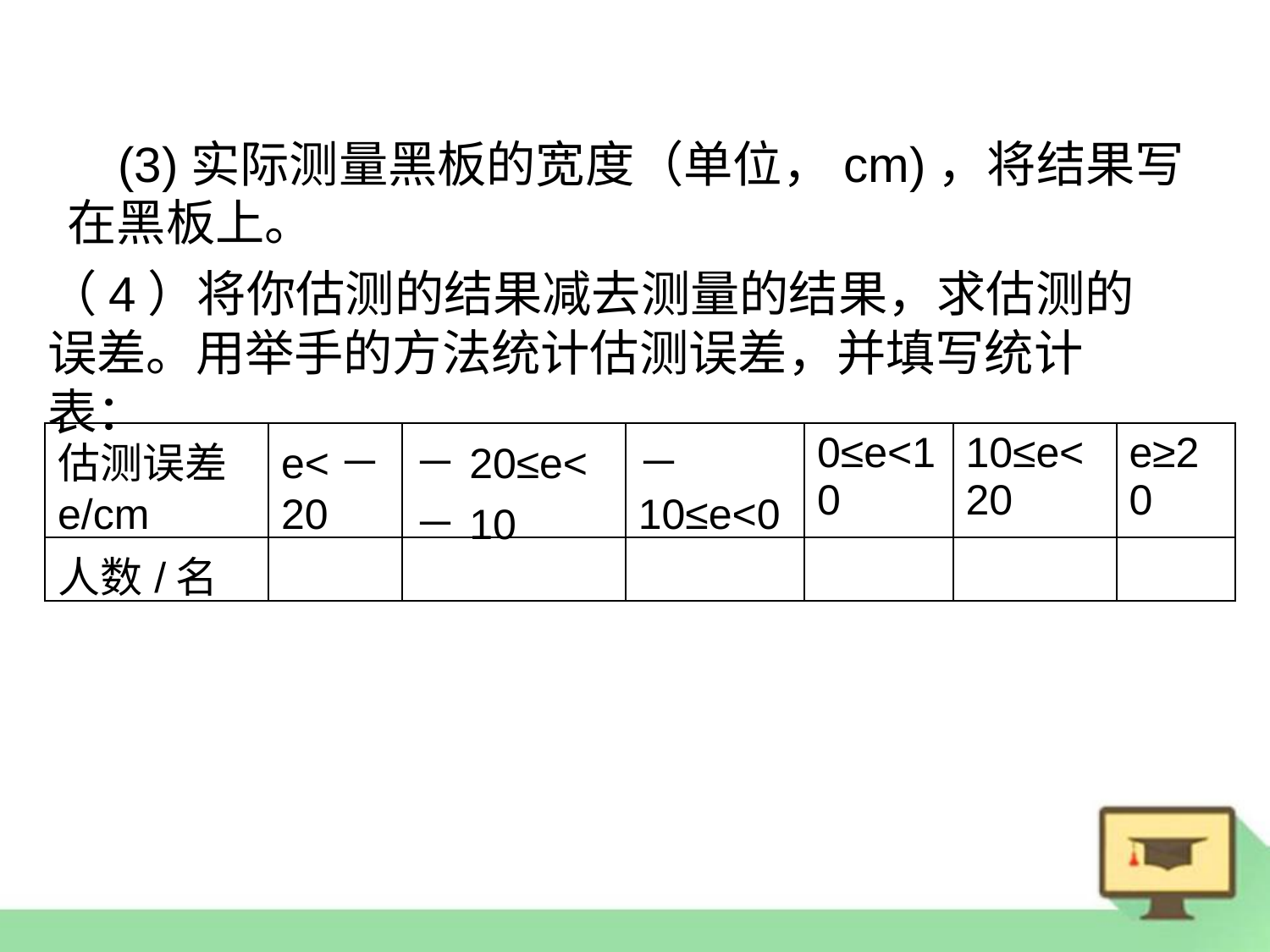

(3)实际测量黑板的宽度（单位，cm)，将结果写在黑板上。
（4）将你估测的结果减去测量的结果，求估测的误差。用举手的方法统计估测误差，并填写统计表：
| 估测误差e/cm | e<－20 | －20≤e<－10 | －10≤e<0 | 0≤e<10 | 10≤e<20 | e≥20 |
| --- | --- | --- | --- | --- | --- | --- |
| 人数/名 |  |  |  |  |  |  |